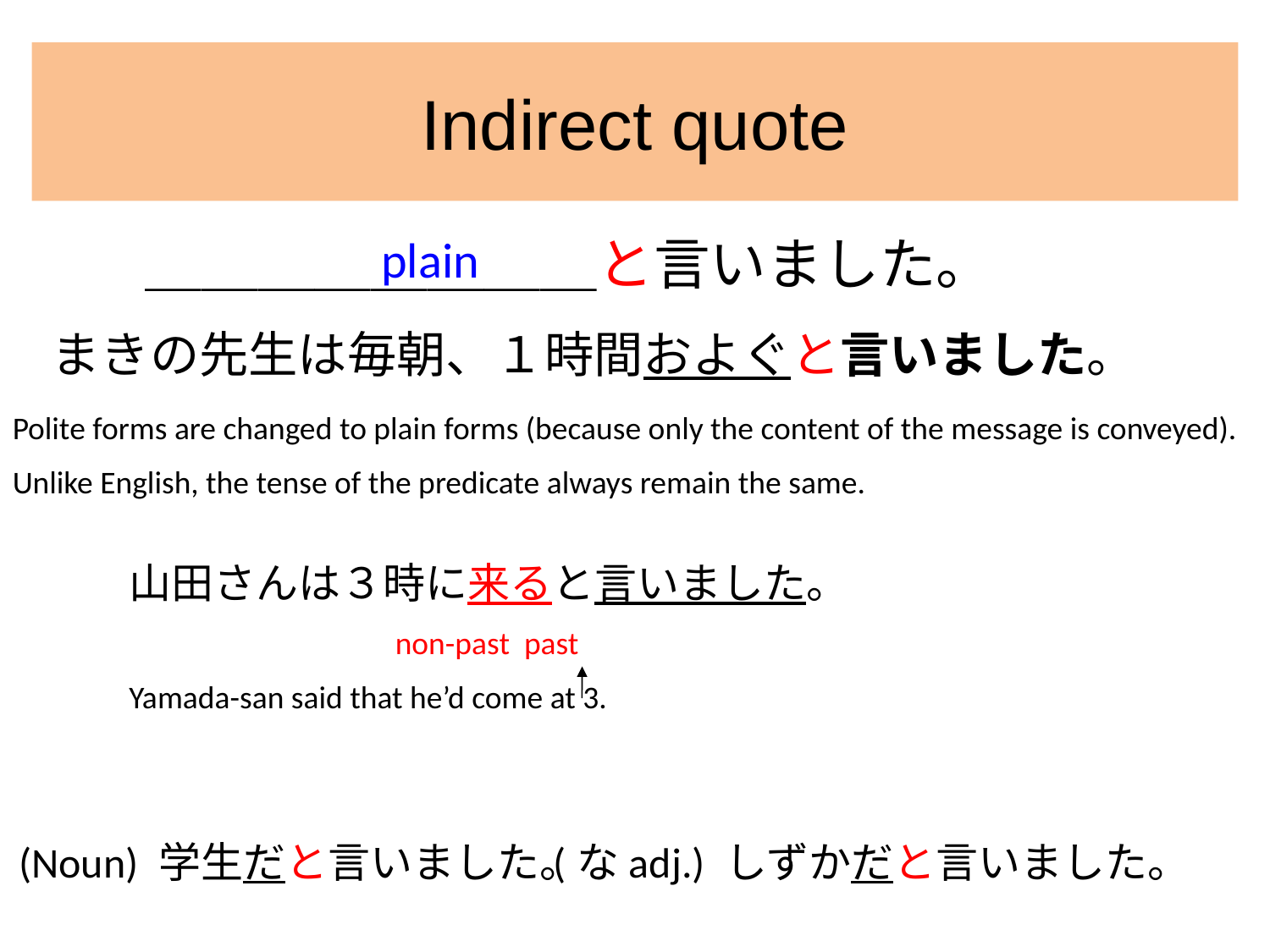

# Indirect quote
＿＿＿＿＿＿＿＿と言いました。

plain
まきの先生は毎朝、１時間およぐと言いました。
Polite forms are changed to plain forms (because only the content of the message is conveyed).
Unlike English, the tense of the predicate always remain the same.
山田さんは３時に来ると言いました。
                                     non-past  past
Yamada-san said that he’d come at 3.

(Noun) 学生だと言いました。
(なadj.) しずかだと言いました。